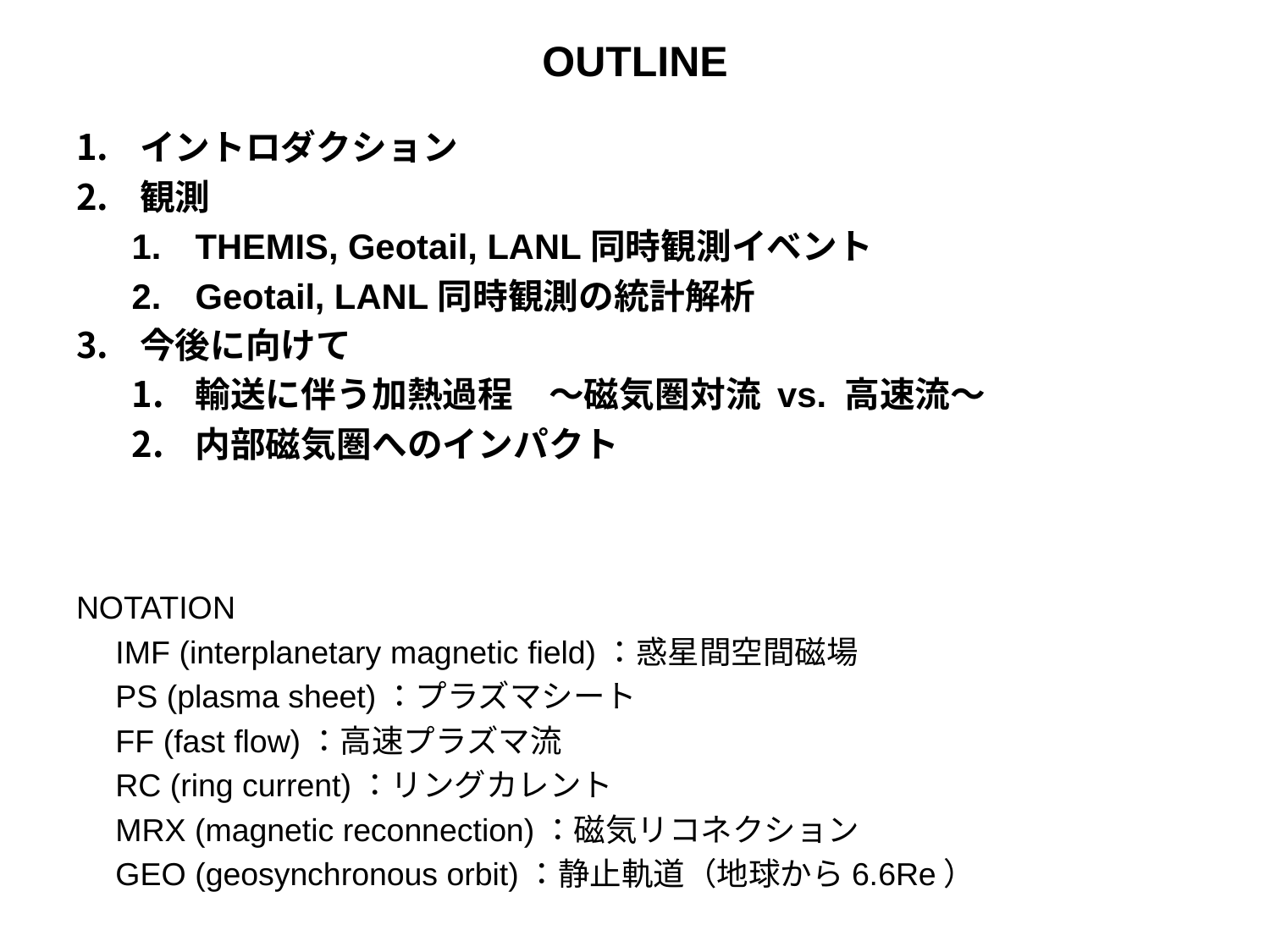

# OUTLINE
イントロダクション
観測
THEMIS, Geotail, LANL同時観測イベント
Geotail, LANL同時観測の統計解析
今後に向けて
輸送に伴う加熱過程　～磁気圏対流 vs. 高速流～
内部磁気圏へのインパクト

NOTATION
　IMF (interplanetary magnetic field)：惑星間空間磁場
　PS (plasma sheet)：プラズマシート
　FF (fast flow)：高速プラズマ流
　RC (ring current)：リングカレント
　MRX (magnetic reconnection)：磁気リコネクション
　GEO (geosynchronous orbit)：静止軌道（地球から6.6Re）